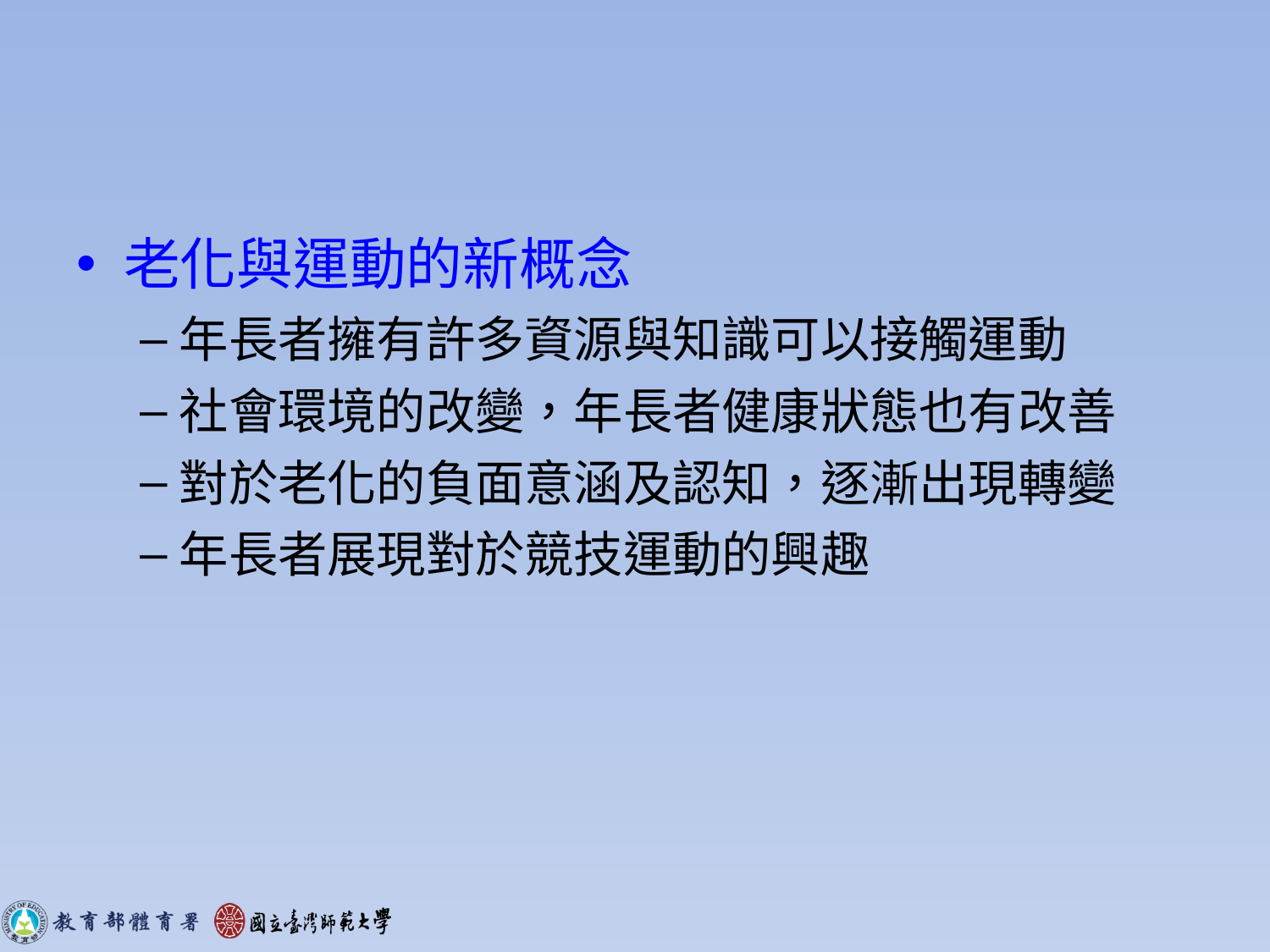

#
老化與運動的新概念
年長者擁有許多資源與知識可以接觸運動
社會環境的改變，年長者健康狀態也有改善
對於老化的負面意涵及認知，逐漸出現轉變
年長者展現對於競技運動的興趣